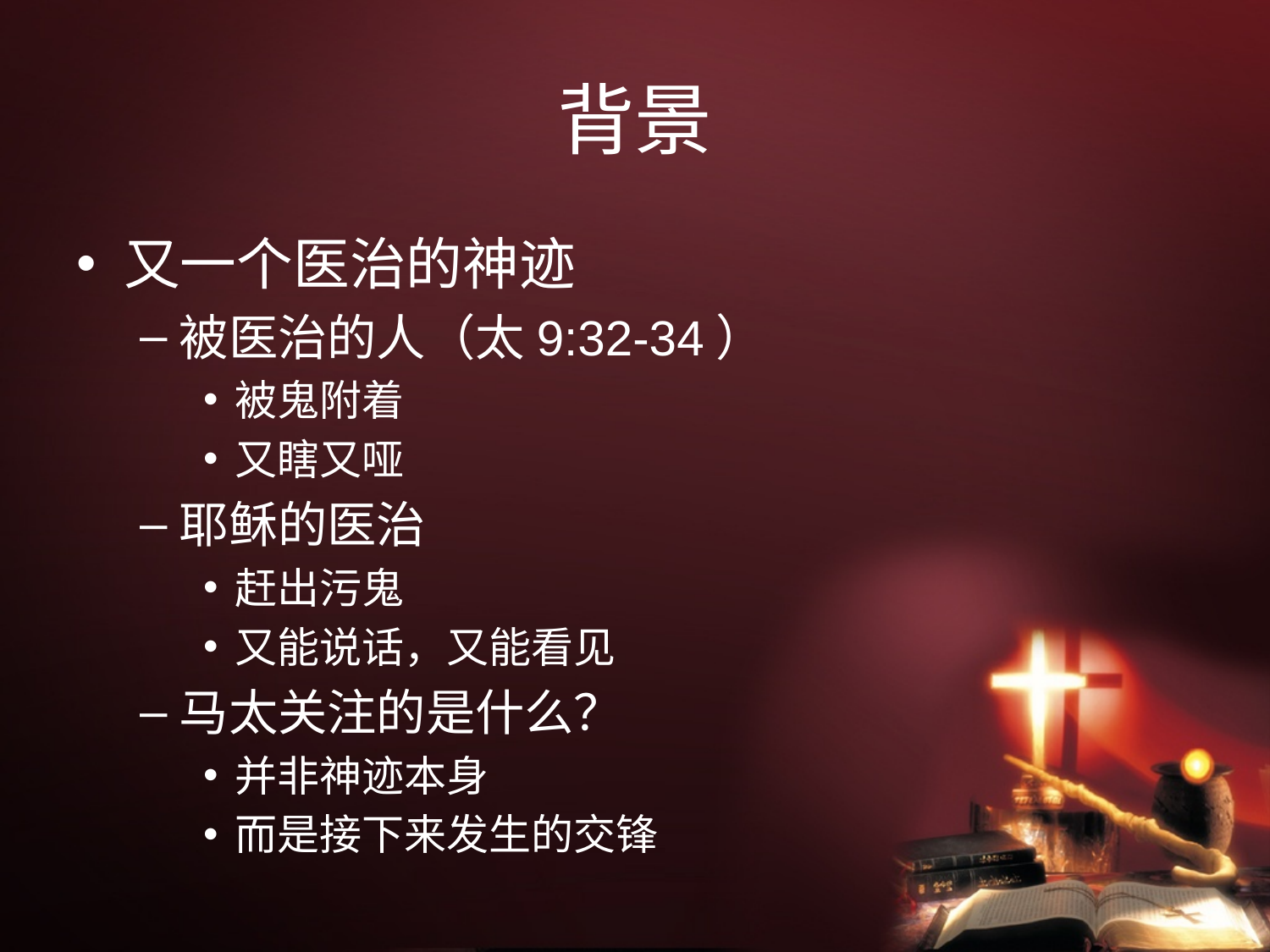

# 背景
又一个医治的神迹
被医治的人（太9:32-34）
被鬼附着
又瞎又哑
耶稣的医治
赶出污鬼
又能说话，又能看见
马太关注的是什么？
并非神迹本身
而是接下来发生的交锋